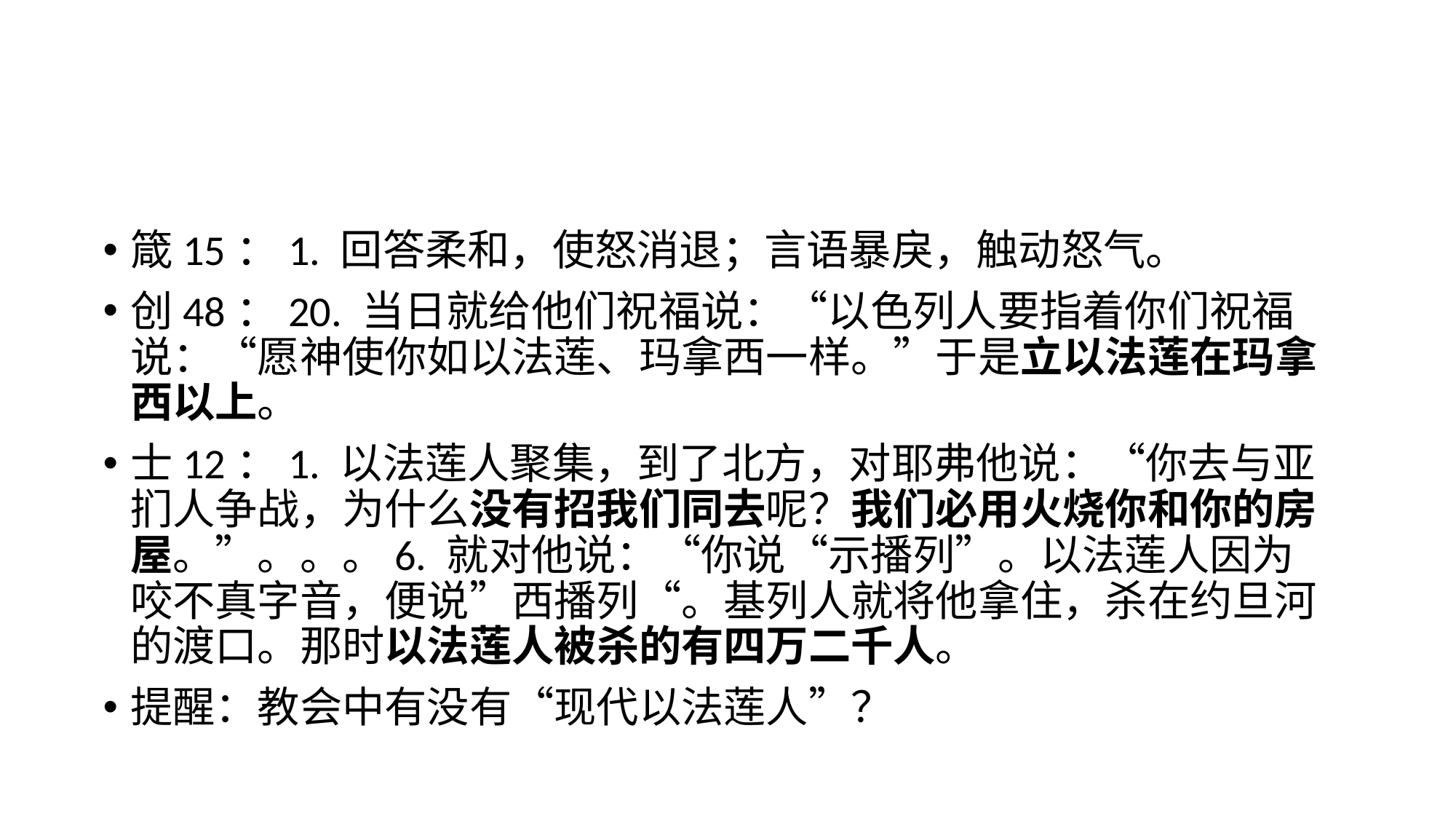

箴15：1. 回答柔和，使怒消退；言语暴戾，触动怒气。
创48：20. 当日就给他们祝福说：“以色列人要指着你们祝福说：“愿神使你如以法莲、玛拿西一样。”于是立以法莲在玛拿西以上。
士12：1. 以法莲人聚集，到了北方，对耶弗他说：“你去与亚扪人争战，为什么没有招我们同去呢？我们必用火烧你和你的房屋。”。。。6. 就对他说：“你说“示播列”。以法莲人因为咬不真字音，便说”西播列“。基列人就将他拿住，杀在约旦河的渡口。那时以法莲人被杀的有四万二千人。
提醒：教会中有没有“现代以法莲人”？